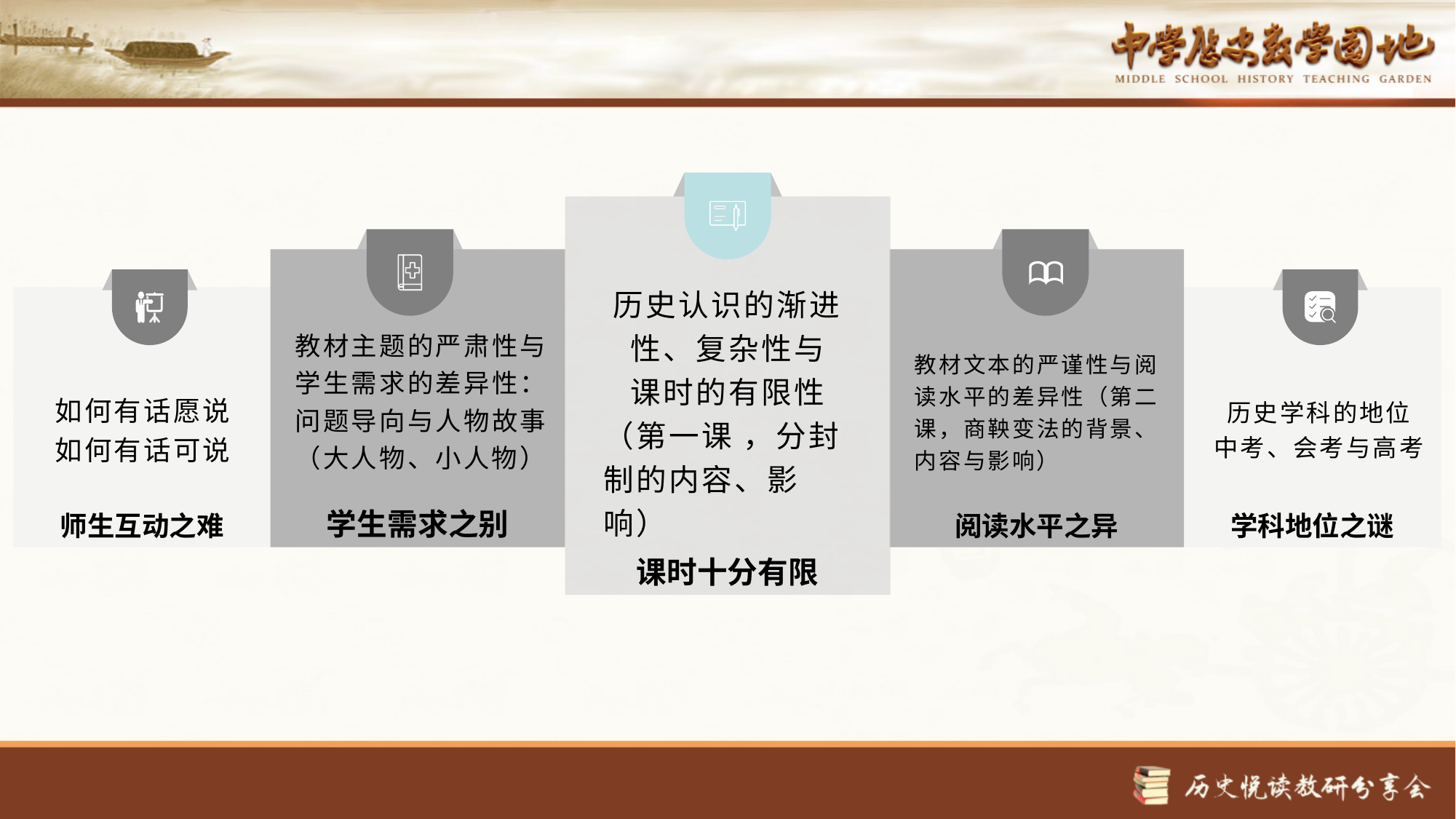

#

课时十分有限

学生需求之别
阅读水平之异

师生互动之难
学科地位之谜

历史认识的渐进性、复杂性与
课时的有限性
（第一课 ，分封制的内容、影响）
教材主题的严肃性与学生需求的差异性：问题导向与人物故事（大人物、小人物）
教材文本的严谨性与阅读水平的差异性（第二课，商鞅变法的背景、内容与影响）
如何有话愿说
如何有话可说
历史学科的地位
中考、会考与高考